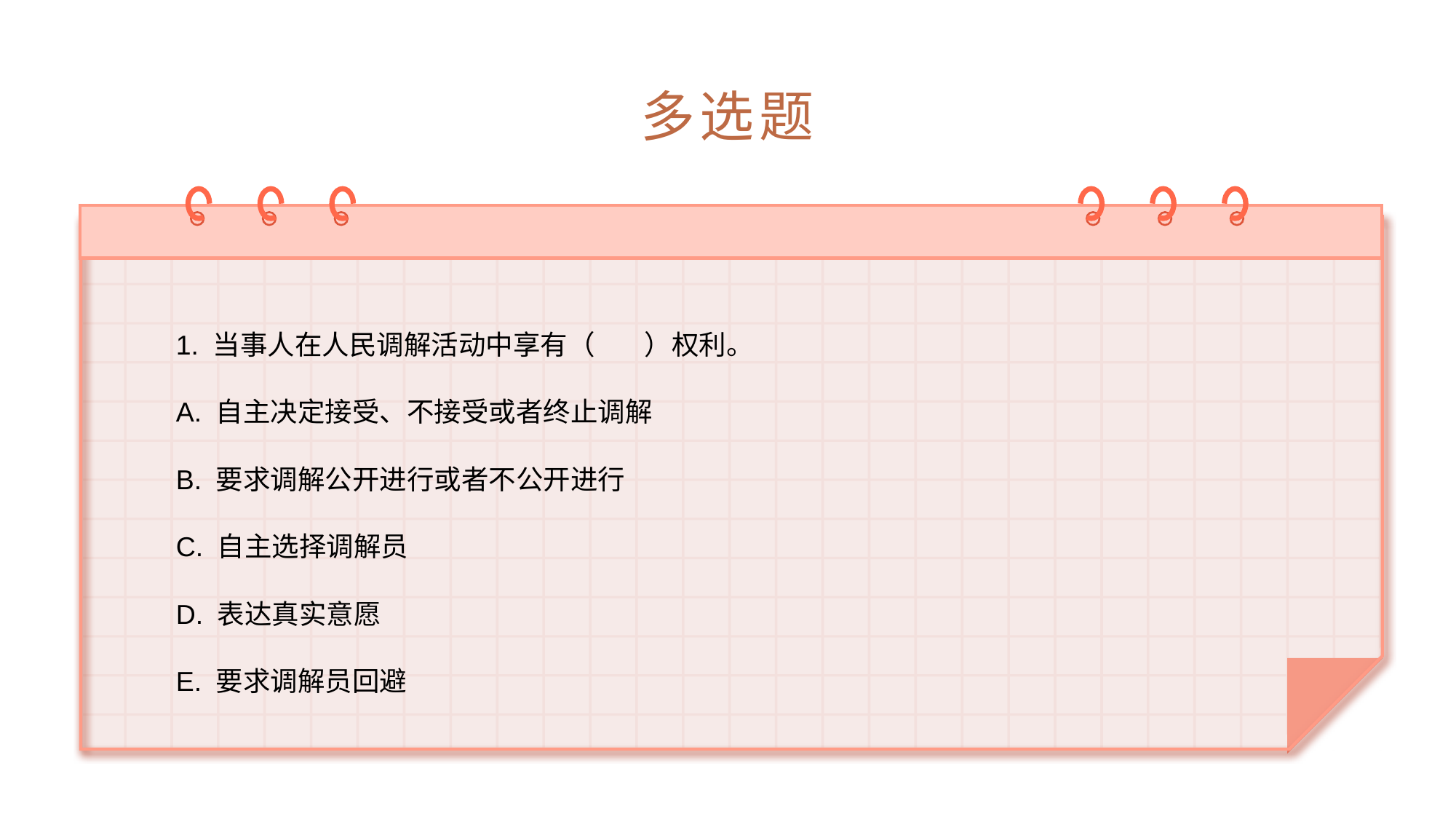

# 多选题

1. 当事人在人民调解活动中享有（        ）权利。
A. 自主决定接受、不接受或者终止调解
B. 要求调解公开进行或者不公开进行
C. 自主选择调解员
D. 表达真实意愿
E. 要求调解员回避